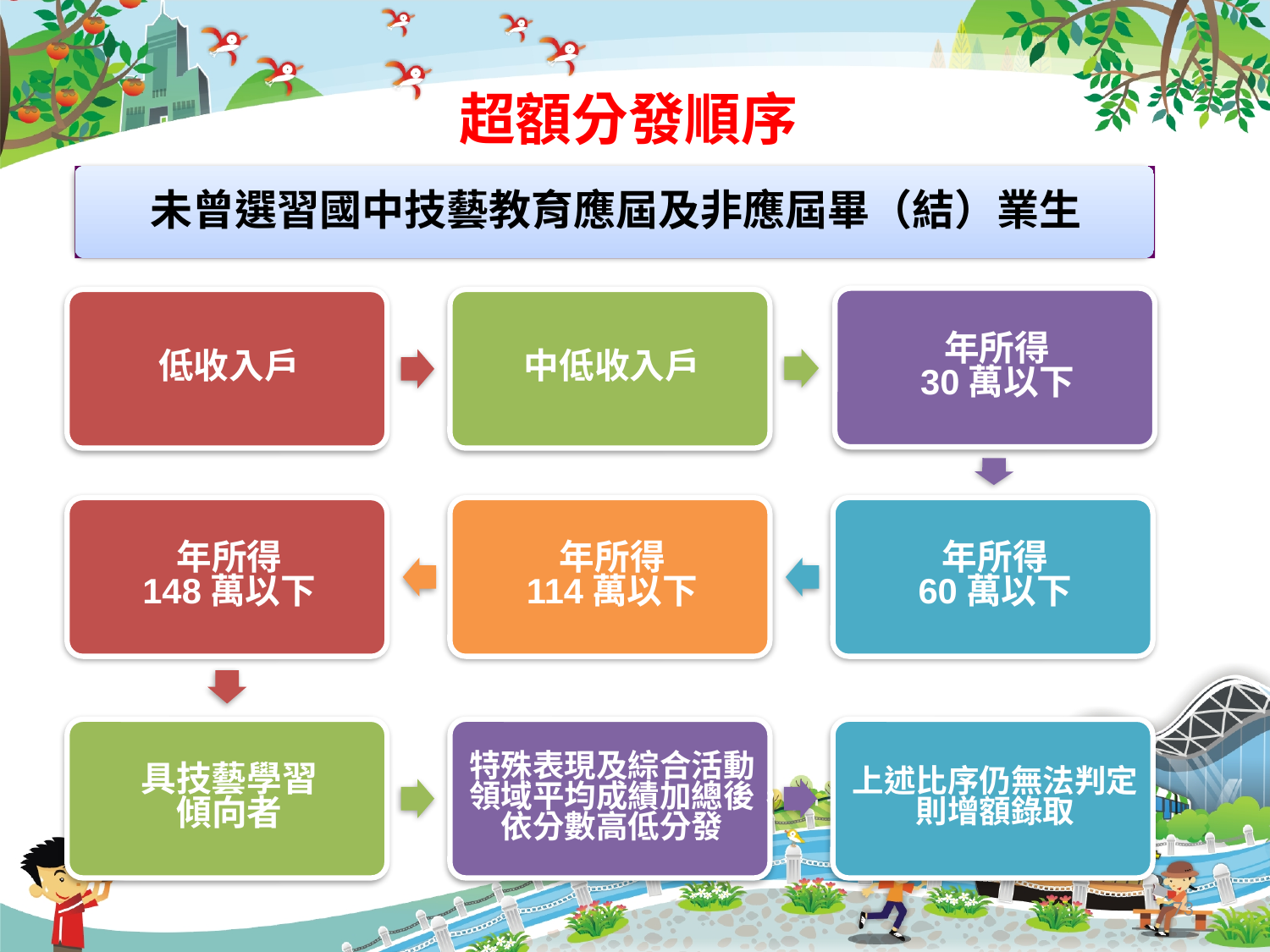

# 超額分發順序
未曾選習國中技藝教育應屆及非應屆畢（結）業生
低收入戶

中低收入戶

年所得
30萬以下

年所得
60萬以下

年所得
114萬以下

年所得
148萬以下

具技藝學習
傾向者

特殊表現及綜合活動領域平均成績加總後，依分數高低分發

上述比序仍無法判定
則增額錄取
73